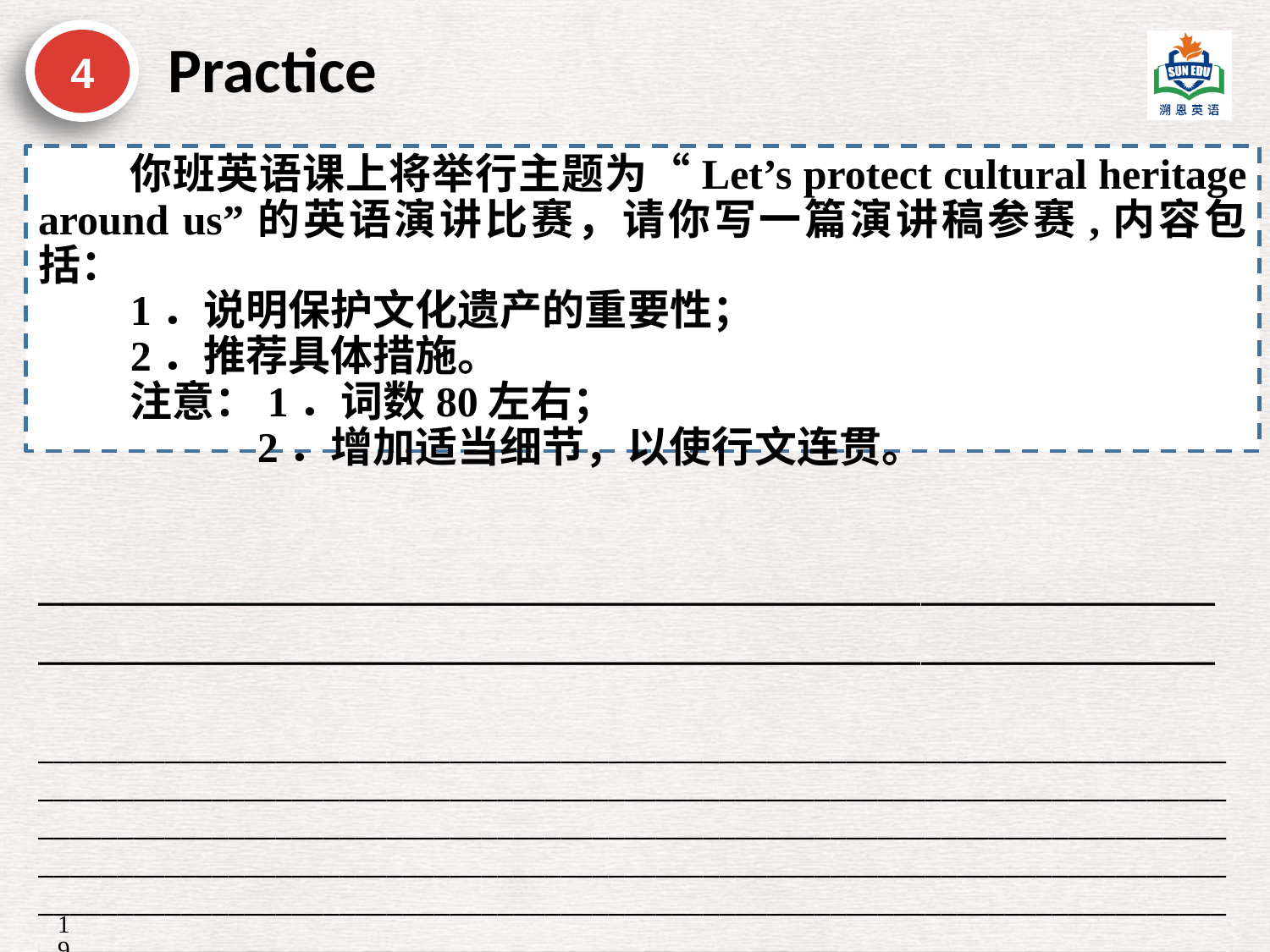

4
Practice
你班英语课上将举行主题为“Let’s protect cultural heritage around us”的英语演讲比赛，请你写一篇演讲稿参赛,内容包括：
1．说明保护文化遗产的重要性；
2．推荐具体措施。
注意：1．词数80左右；
            2．增加适当细节，以使行文连贯。
   ________________________________________________________________________________________________    __________________________________________________________________________________________________________________________________________________________________________________________________________________________________________________________________________________________________________________________________________________________________________________________________________________________________________________________________